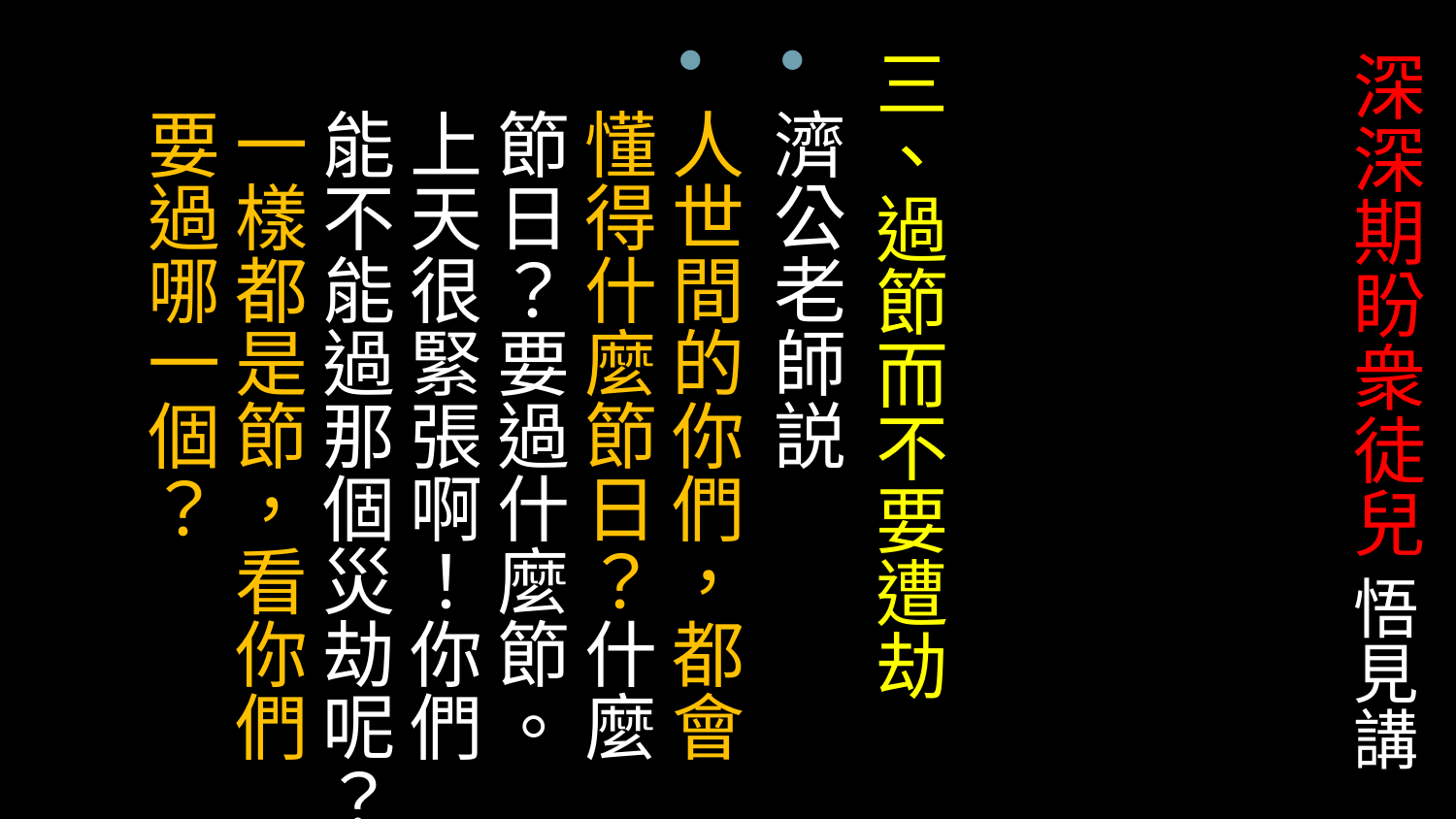

三、過節而不要遭劫
濟公老師説
人世間的你們，都會懂得什麼節日？什麼節日？要過什麼節。上天很緊張啊！你們能不能過那個災劫呢？一樣都是節，看你們要過哪一個？

# 深深期盼衆徒兒 悟見講